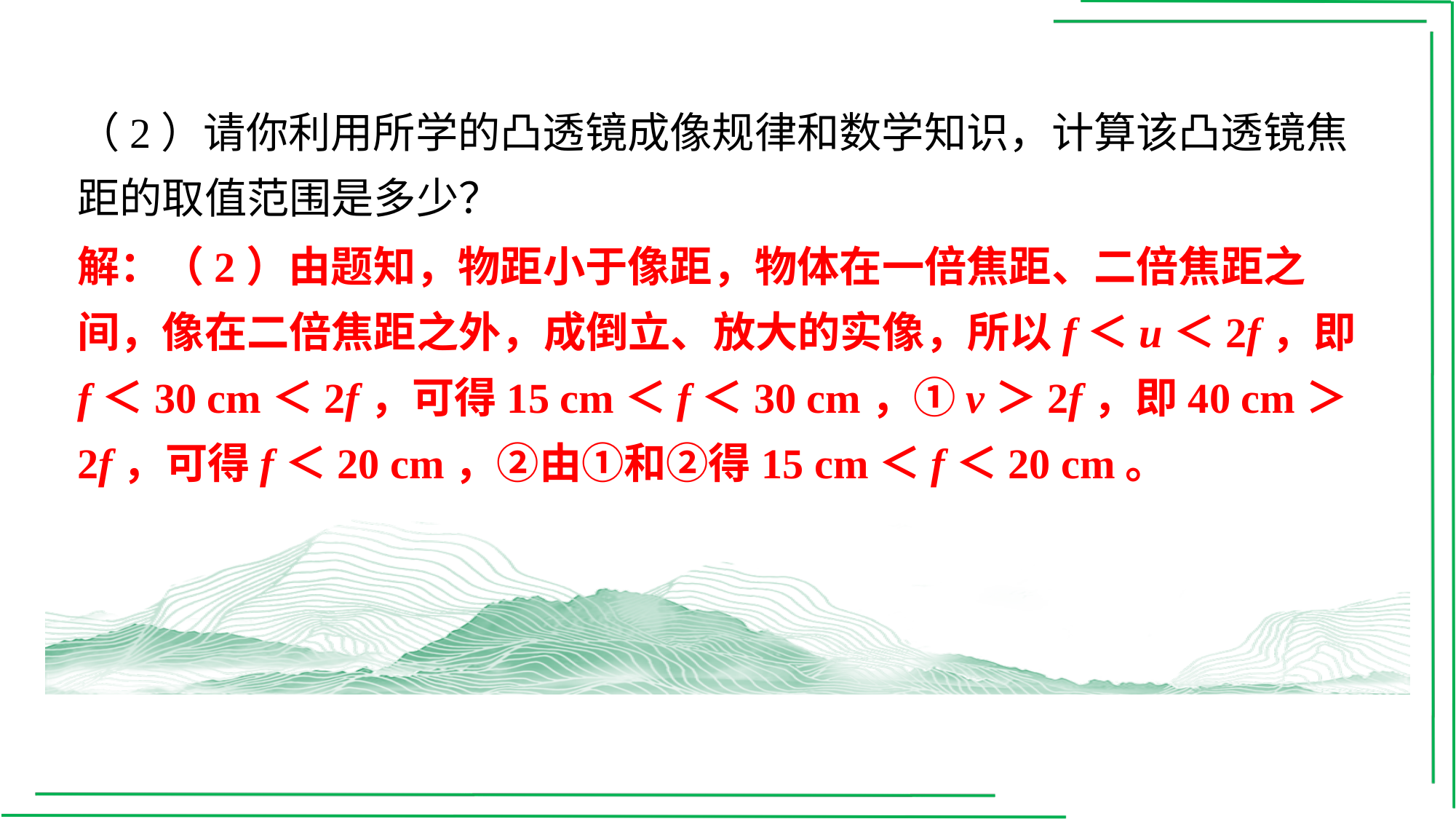

（2）请你利用所学的凸透镜成像规律和数学知识，计算该凸透镜焦距的取值范围是多少？
解：（2）由题知，物距小于像距，物体在一倍焦距、二倍焦距之间，像在二倍焦距之外，成倒立、放大的实像，所以f＜u＜2f，即f＜30 cm＜2f，可得15 cm＜f＜30 cm，①v＞2f，即40 cm＞2f，可得f＜20 cm，②由①和②得15 cm＜f＜20 cm。